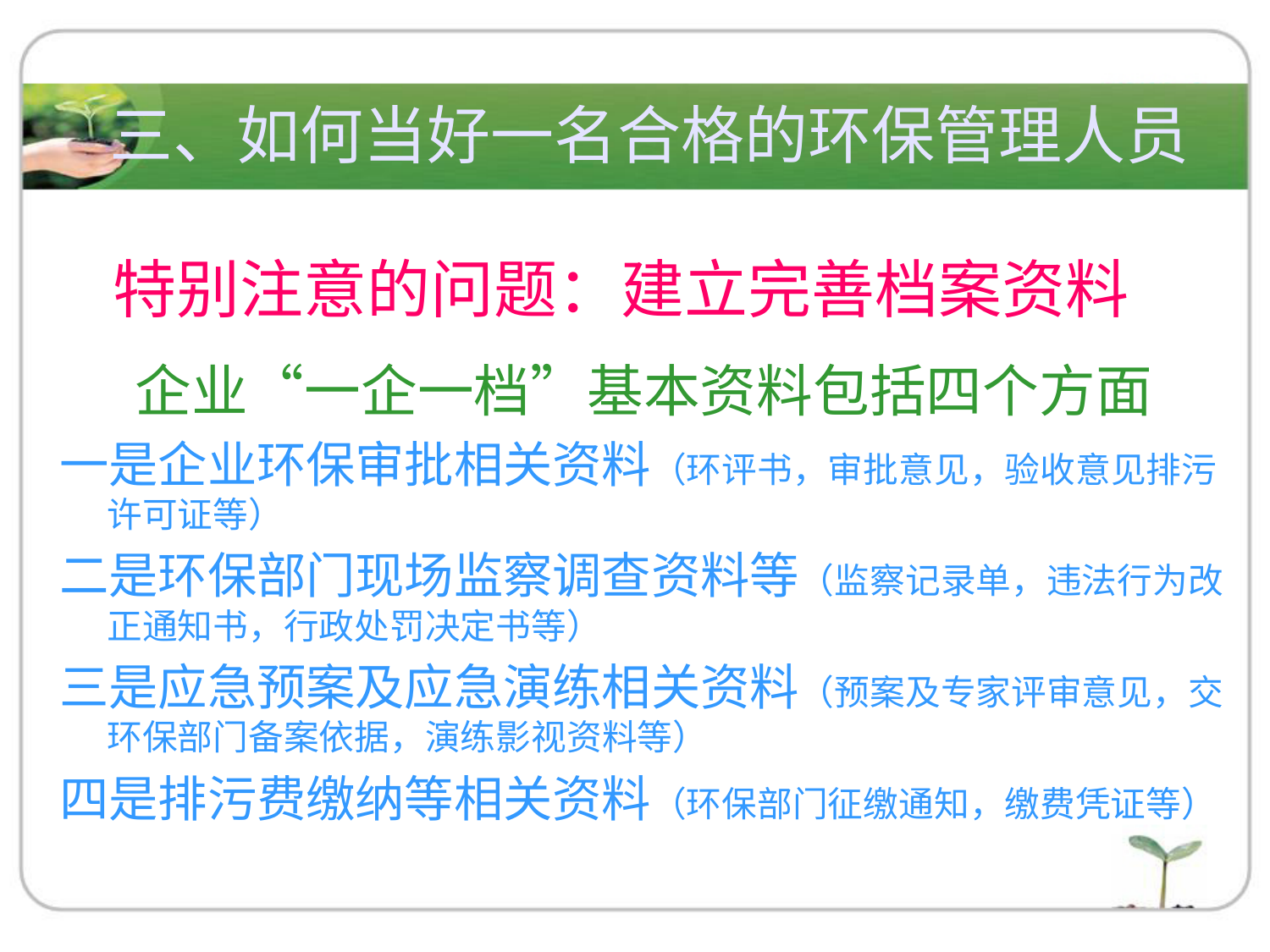

三、如何当好一名合格的环保管理人员
特别注意的问题：建立完善档案资料
企业“一企一档”基本资料包括四个方面
一是企业环保审批相关资料（环评书，审批意见，验收意见排污许可证等）
二是环保部门现场监察调查资料等（监察记录单，违法行为改正通知书，行政处罚决定书等）
三是应急预案及应急演练相关资料（预案及专家评审意见，交环保部门备案依据，演练影视资料等）
四是排污费缴纳等相关资料（环保部门征缴通知，缴费凭证等）